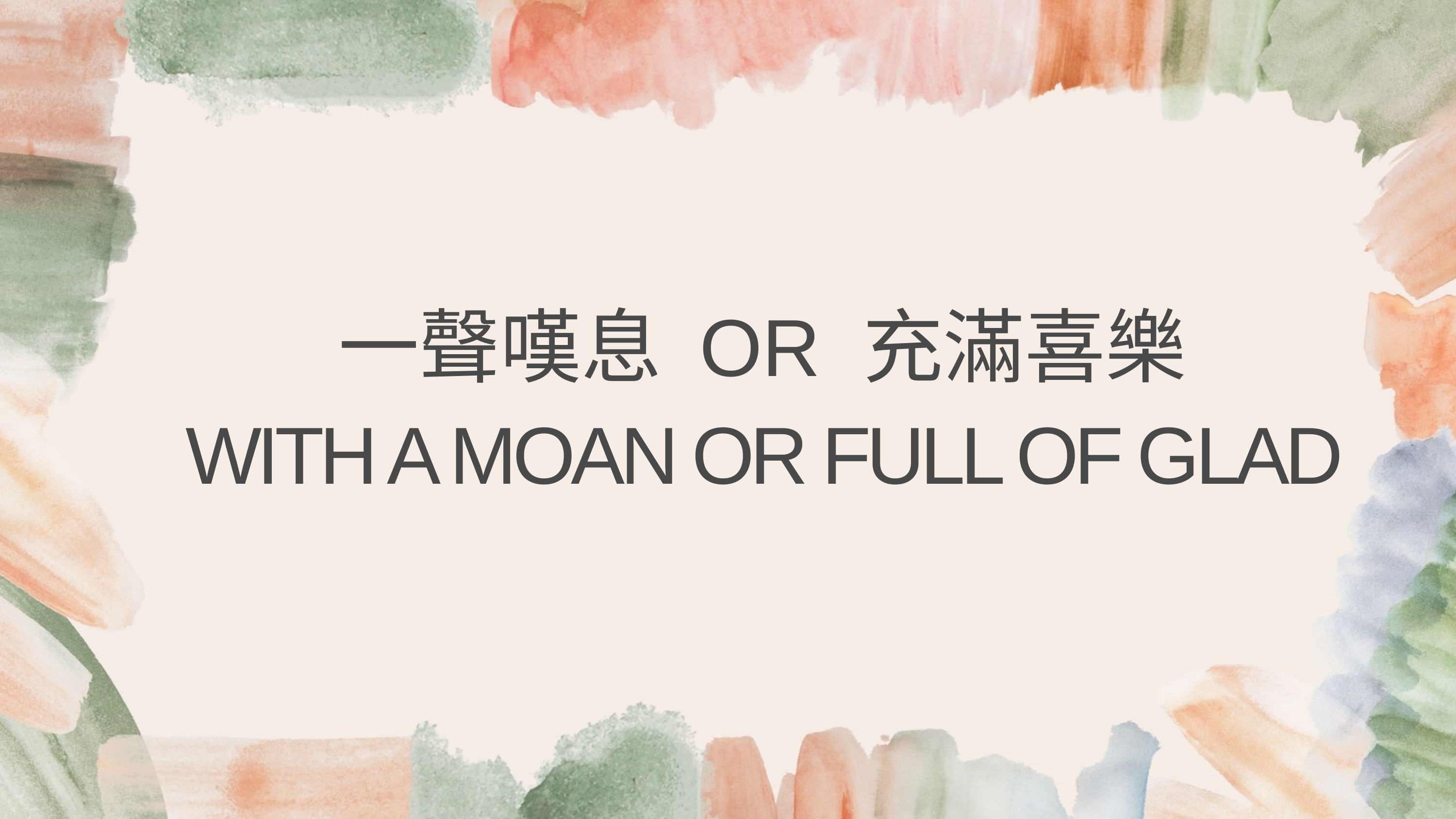

一聲嘆息 OR 充滿喜樂
WITH A MOAN OR FULL OF GLAD